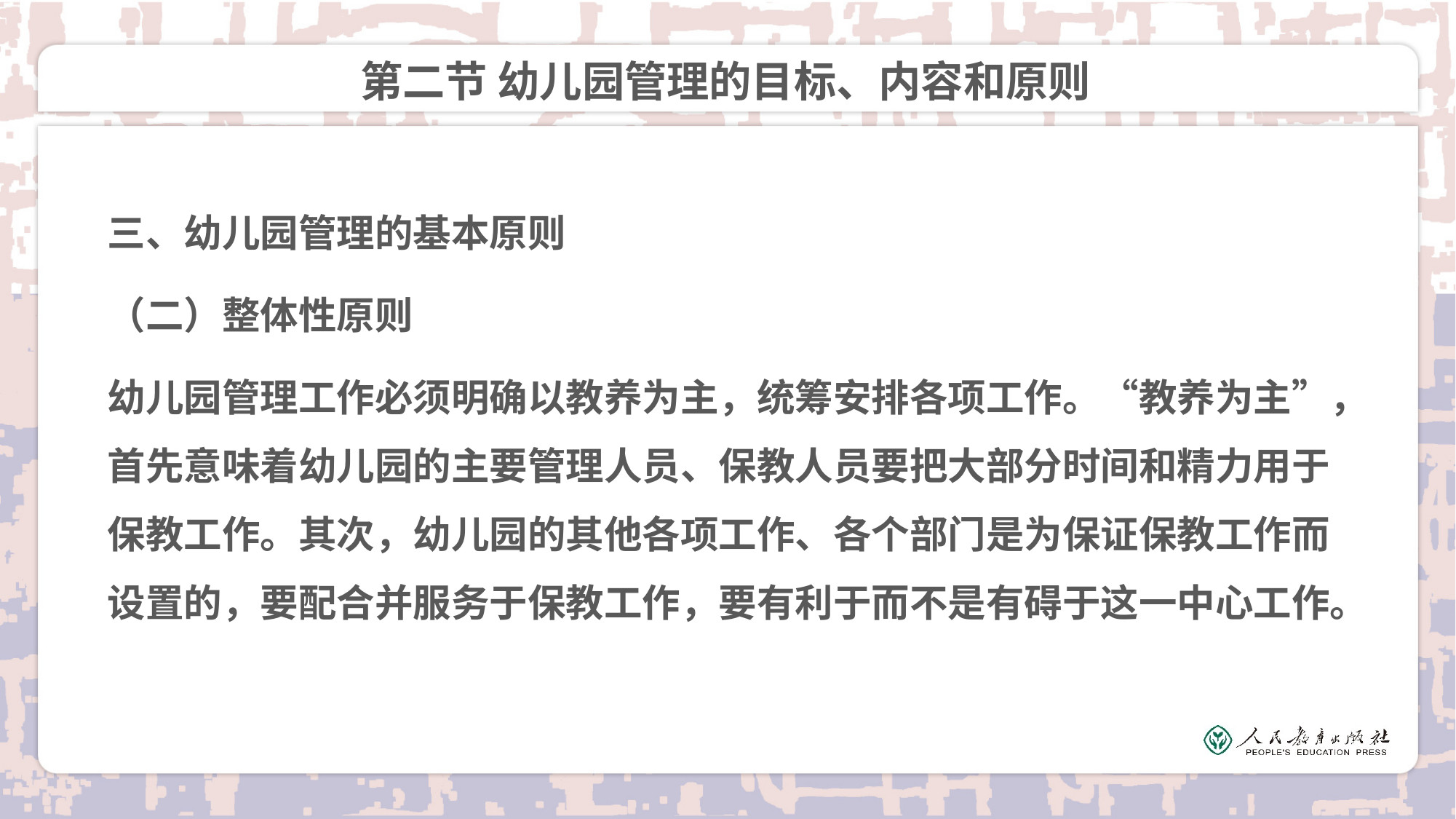

# 第二节 幼儿园管理的目标、内容和原则
三、幼儿园管理的基本原则
（二）整体性原则
幼儿园管理工作必须明确以教养为主，统筹安排各项工作。“教养为主”，首先意味着幼儿园的主要管理人员、保教人员要把大部分时间和精力用于保教工作。其次，幼儿园的其他各项工作、各个部门是为保证保教工作而设置的，要配合并服务于保教工作，要有利于而不是有碍于这一中心工作。